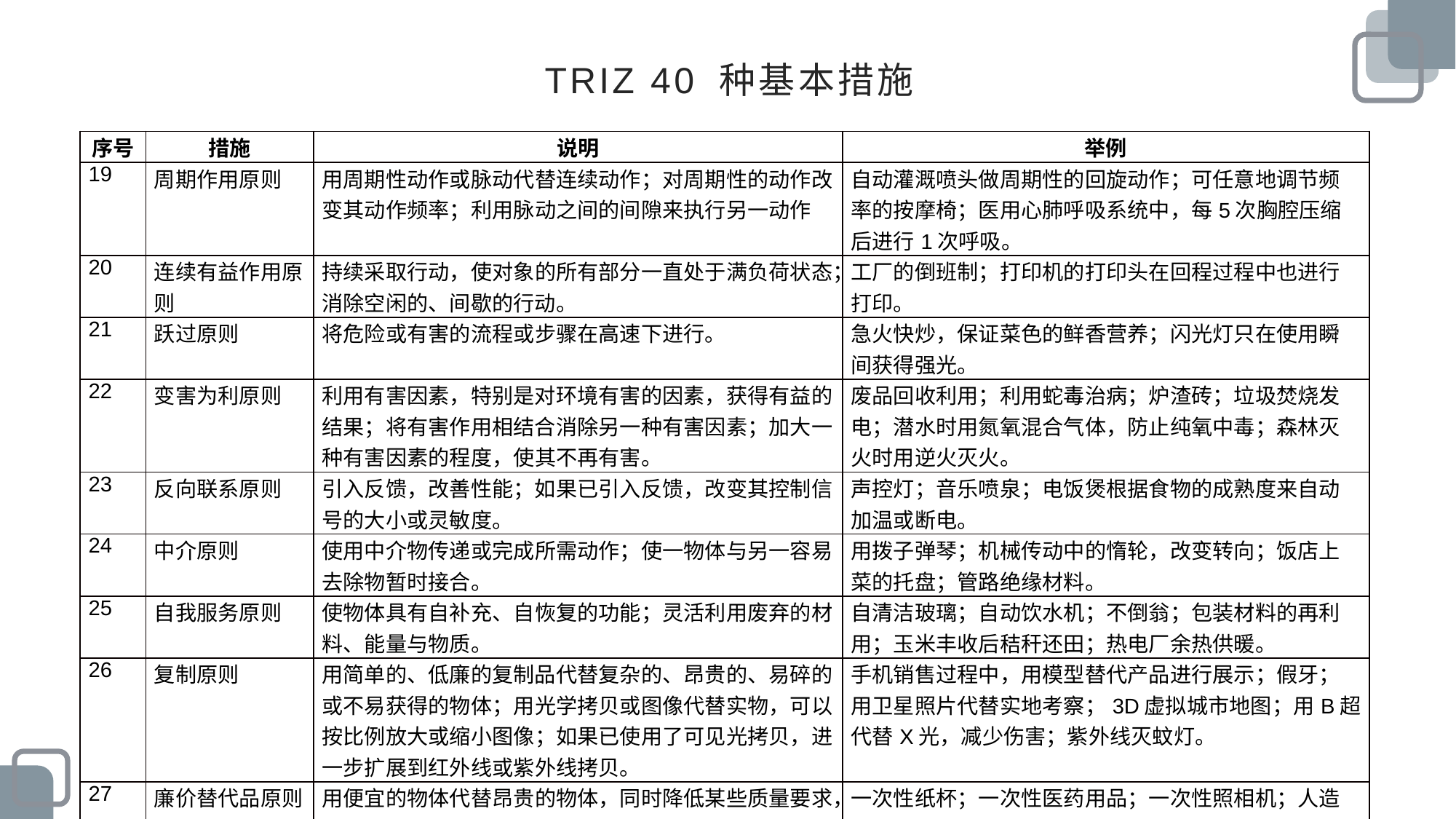

# TRIZ 40 种基本措施
| 序号 | 措施 | 说明 | 举例 |
| --- | --- | --- | --- |
| 19 | 周期作用原则 | 用周期性动作或脉动代替连续动作；对周期性的动作改变其动作频率；利用脉动之间的间隙来执行另一动作 | 自动灌溉喷头做周期性的回旋动作；可任意地调节频率的按摩椅；医用心肺呼吸系统中，每5次胸腔压缩后进行1次呼吸。 |
| 20 | 连续有益作用原则 | 持续采取行动，使对象的所有部分一直处于满负荷状态；消除空闲的、间歇的行动。 | 工厂的倒班制；打印机的打印头在回程过程中也进行打印。 |
| 21 | 跃过原则 | 将危险或有害的流程或步骤在高速下进行。 | 急火快炒，保证菜色的鲜香营养；闪光灯只在使用瞬间获得强光。 |
| 22 | 变害为利原则 | 利用有害因素，特别是对环境有害的因素，获得有益的结果；将有害作用相结合消除另一种有害因素；加大一种有害因素的程度，使其不再有害。 | 废品回收利用；利用蛇毒治病；炉渣砖；垃圾焚烧发电；潜水时用氮氧混合气体，防止纯氧中毒；森林灭火时用逆火灭火。 |
| 23 | 反向联系原则 | 引入反馈，改善性能；如果已引入反馈，改变其控制信号的大小或灵敏度。 | 声控灯；音乐喷泉；电饭煲根据食物的成熟度来自动加温或断电。 |
| 24 | 中介原则 | 使用中介物传递或完成所需动作；使一物体与另一容易去除物暂时接合。 | 用拨子弹琴；机械传动中的惰轮，改变转向；饭店上菜的托盘；管路绝缘材料。 |
| 25 | 自我服务原则 | 使物体具有自补充、自恢复的功能；灵活利用废弃的材料、能量与物质。 | 自清洁玻璃；自动饮水机；不倒翁；包装材料的再利用；玉米丰收后秸秆还田；热电厂余热供暖。 |
| 26 | 复制原则 | 用简单的、低廉的复制品代替复杂的、昂贵的、易碎的或不易获得的物体；用光学拷贝或图像代替实物，可以按比例放大或缩小图像；如果已使用了可见光拷贝，进一步扩展到红外线或紫外线拷贝。 | 手机销售过程中，用模型替代产品进行展示；假牙；用卫星照片代替实地考察；3D虚拟城市地图；用B超代替X光，减少伤害；紫外线灭蚊灯。 |
| 27 | 廉价替代品原则 | 用便宜的物体代替昂贵的物体，同时降低某些质量要求，实现相同的功能 | 一次性纸杯；一次性医药用品；一次性照相机；人造仿真产品 |